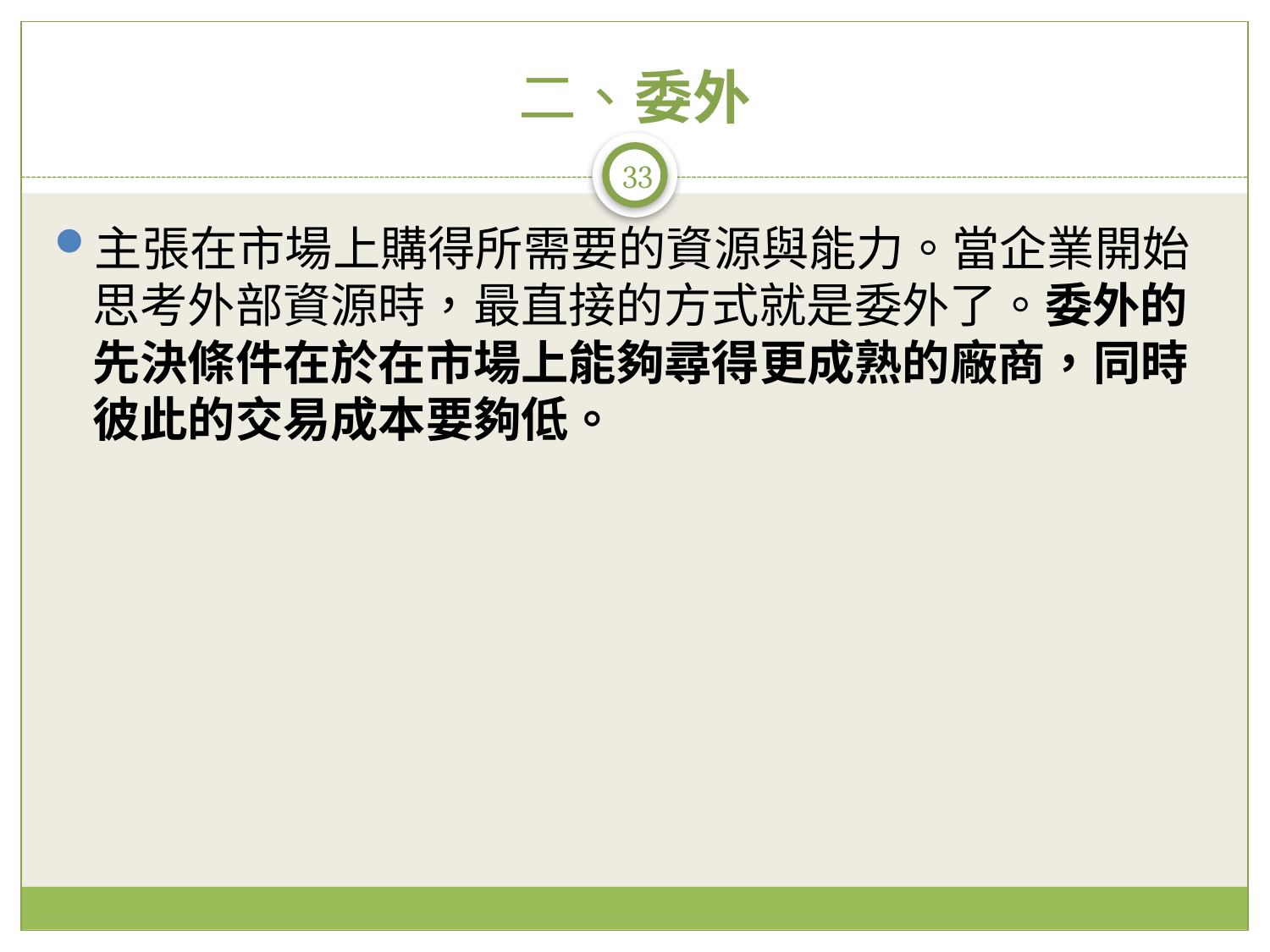

# 二、委外
33
主張在市場上購得所需要的資源與能力。當企業開始思考外部資源時，最直接的方式就是委外了。委外的先決條件在於在市場上能夠尋得更成熟的廠商，同時彼此的交易成本要夠低。